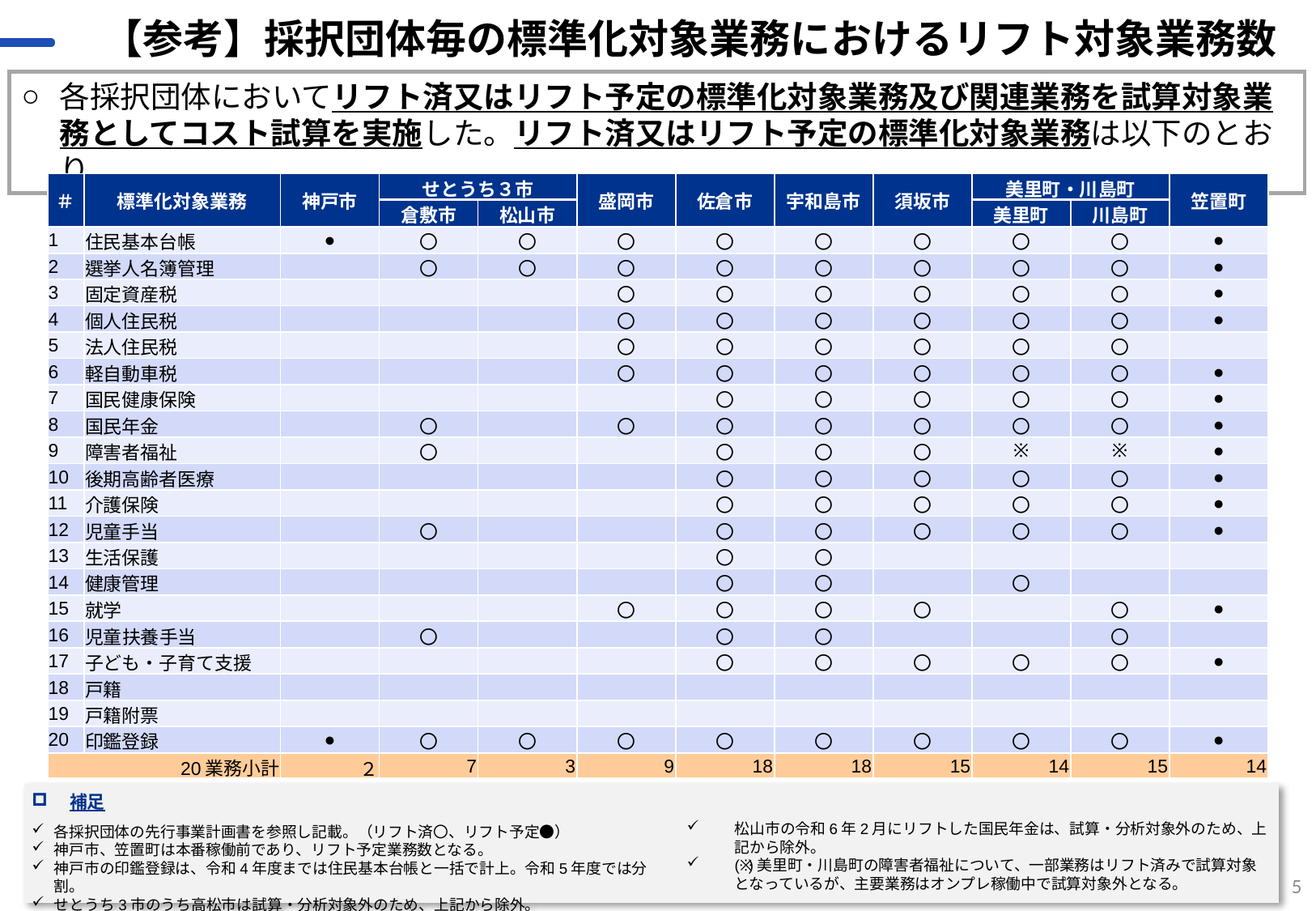

# 【参考】採択団体毎の標準化対象業務におけるリフト対象業務数
各採択団体においてリフト済又はリフト予定の標準化対象業務及び関連業務を試算対象業務としてコスト試算を実施した。リフト済又はリフト予定の標準化対象業務は以下のとおり。
| ＃ | 標準化対象業務 | 神戸市 | せとうち３市 |  | 盛岡市 | 佐倉市 | 宇和島市 | 須坂市 | 美里町・川島町 |  | 笠置町 |
| --- | --- | --- | --- | --- | --- | --- | --- | --- | --- | --- | --- |
|  | 標準化対象業務 |  | 倉敷市 | 松山市 |  |  |  |  | 美里町 | 川島町 |  |
| 1 | 住民基本台帳 | ● | 〇 | 〇 | 〇 | 〇 | 〇 | 〇 | 〇 | 〇 | ● |
| 2 | 選挙人名簿管理 |  | 〇 | 〇 | 〇 | 〇 | 〇 | 〇 | 〇 | 〇 | ● |
| 3 | 固定資産税 |  |  |  | 〇 | 〇 | 〇 | 〇 | 〇 | 〇 | ● |
| 4 | 個人住民税 |  |  |  | 〇 | 〇 | 〇 | 〇 | 〇 | 〇 | ● |
| 5 | 法人住民税 |  |  |  | 〇 | 〇 | 〇 | 〇 | 〇 | 〇 |  |
| 6 | 軽自動車税 |  |  |  | 〇 | 〇 | 〇 | 〇 | 〇 | 〇 | ● |
| 7 | 国民健康保険 |  |  |  |  | 〇 | 〇 | 〇 | 〇 | 〇 | ● |
| 8 | 国民年金 |  | 〇 |  | 〇 | 〇 | 〇 | 〇 | 〇 | 〇 | ● |
| 9 | 障害者福祉 |  | 〇 |  |  | 〇 | 〇 | 〇 | ※ | ※ | ● |
| 10 | 後期高齢者医療 |  |  |  |  | 〇 | 〇 | 〇 | 〇 | 〇 | ● |
| 11 | 介護保険 |  |  |  |  | 〇 | 〇 | 〇 | 〇 | 〇 | ● |
| 12 | 児童手当 |  | 〇 |  |  | 〇 | 〇 | 〇 | 〇 | 〇 | ● |
| 13 | 生活保護 |  |  |  |  | 〇 | 〇 |  |  |  |  |
| 14 | 健康管理 |  |  |  |  | 〇 | 〇 |  | 〇 |  |  |
| 15 | 就学 |  |  |  | 〇 | 〇 | 〇 | 〇 |  | 〇 | ● |
| 16 | 児童扶養手当 |  | 〇 |  |  | 〇 | 〇 |  |  | 〇 |  |
| 17 | 子ども・子育て支援 |  |  |  |  | 〇 | 〇 | 〇 | 〇 | 〇 | ● |
| 18 | 戸籍 |  |  |  |  |  |  |  |  |  |  |
| 19 | 戸籍附票 |  |  |  |  |  |  |  |  |  |  |
| 20 | 印鑑登録 | ● | 〇 | 〇 | 〇 | 〇 | 〇 | 〇 | 〇 | 〇 | ● |
| 20業務小計 | 20業務小計 | ２ | 7 | 3 | 9 | 18 | 18 | 15 | 14 | 15 | 14 |
補足
各採択団体の先行事業計画書を参照し記載。（リフト済〇、リフト予定●）
神戸市、笠置町は本番稼働前であり、リフト予定業務数となる。
神戸市の印鑑登録は、令和4年度までは住民基本台帳と一括で計上。令和5年度では分割。
せとうち3市のうち高松市は試算・分析対象外のため、上記から除外。

松山市の令和6年2月にリフトした国民年金は、試算・分析対象外のため、上記から除外。
(※)美里町・川島町の障害者福祉について、一部業務はリフト済みで試算対象となっているが、主要業務はオンプレ稼働中で試算対象外となる。

5